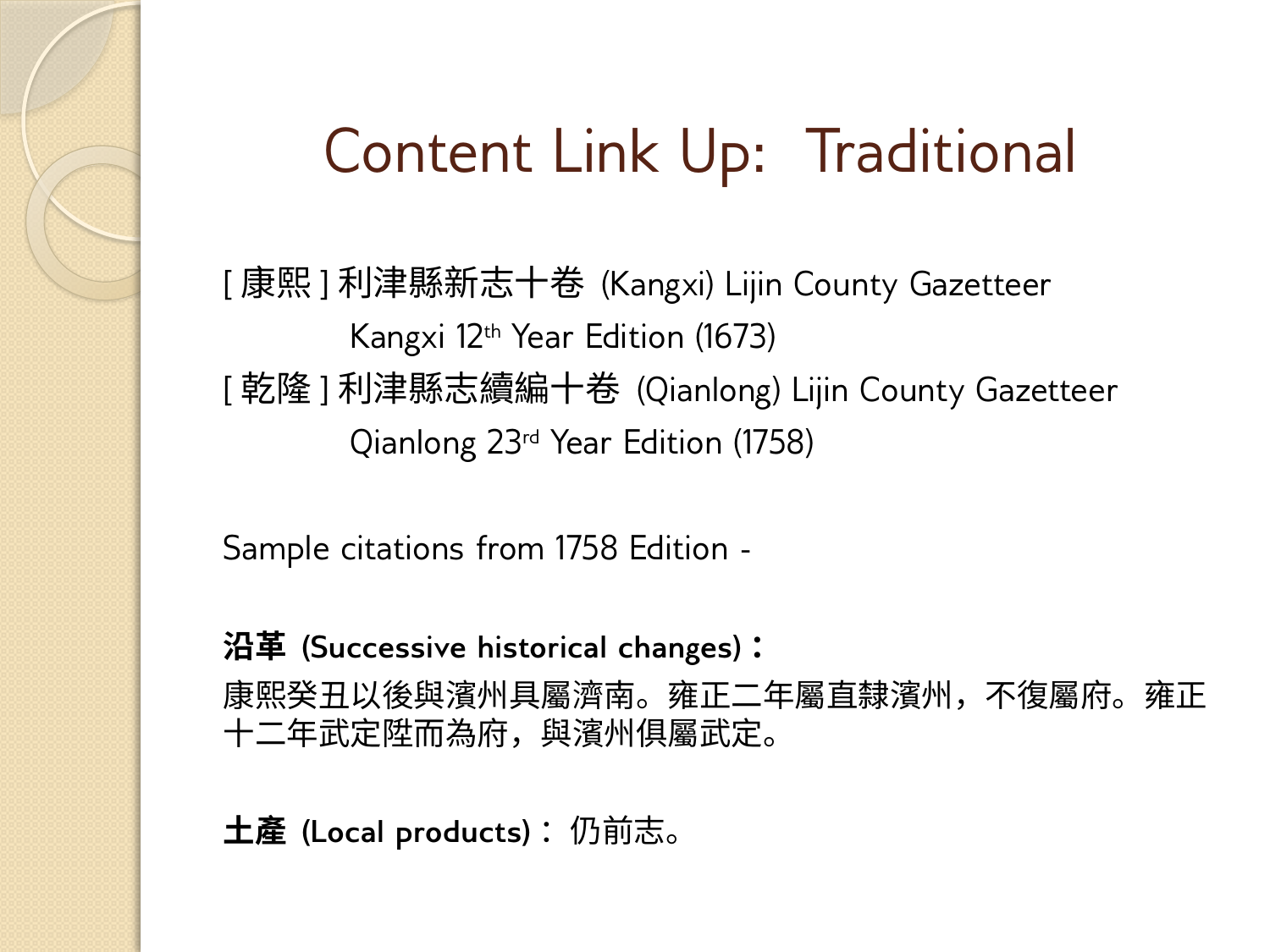

# Content Link Up:  Traditional

[康熙]利津縣新志十卷 (Kangxi) Lijin County Gazetteer
	Kangxi 12th Year Edition (1673)
[乾隆]利津縣志續編十卷 (Qianlong) Lijin County Gazetteer
	Qianlong 23rd Year Edition (1758)

Sample citations from 1758 Edition -

沿革 (Successive historical changes)：
康熙癸丑以後與濱州具屬濟南。雍正二年屬直隸濱州，不復屬府。雍正十二年武定陞而為府，與濱州俱屬武定。

土產 (Local products)：仍前志。